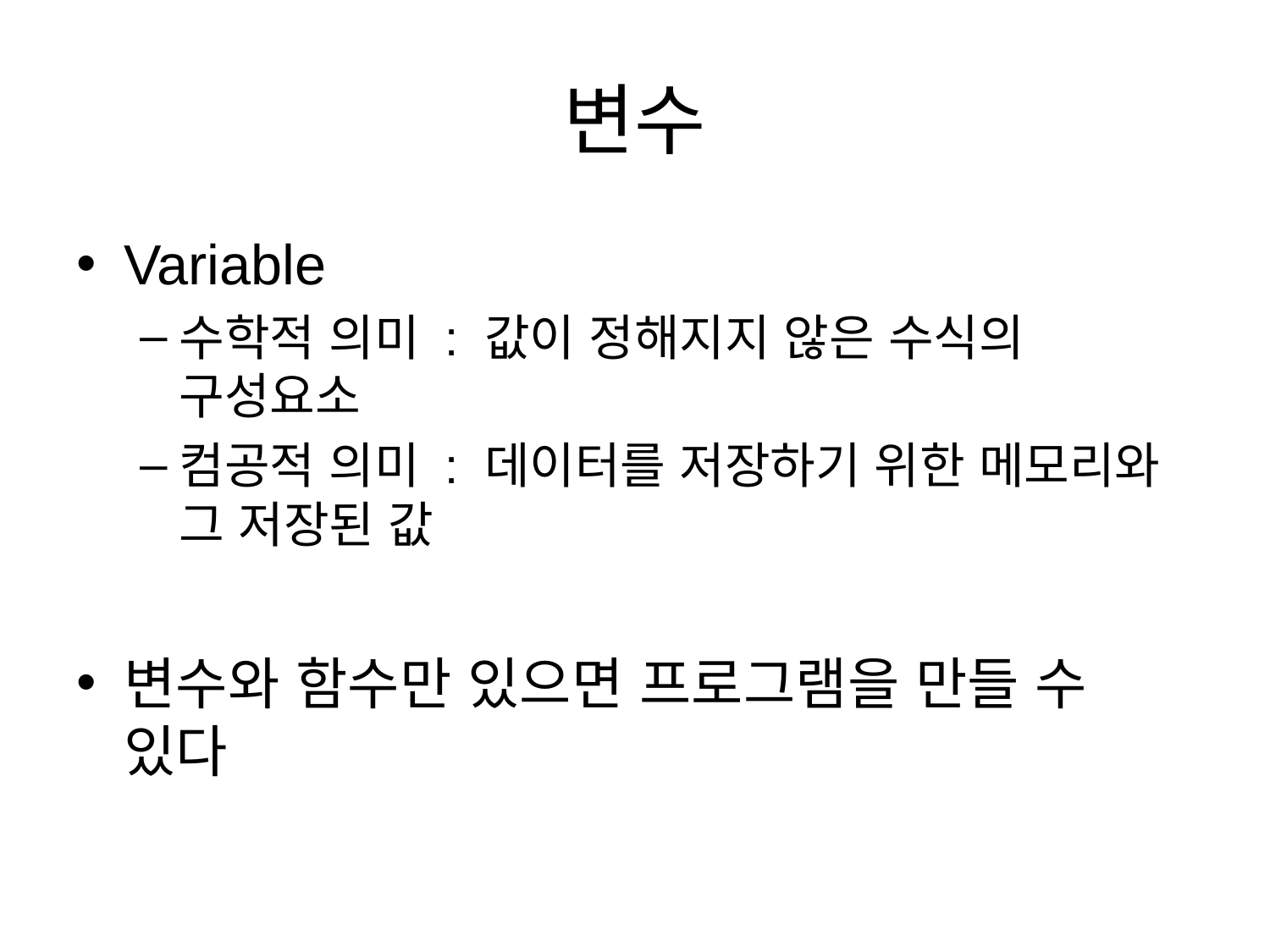

# 변수
Variable
수학적 의미 : 값이 정해지지 않은 수식의 구성요소
컴공적 의미 : 데이터를 저장하기 위한 메모리와 그 저장된 값

변수와 함수만 있으면 프로그램을 만들 수 있다